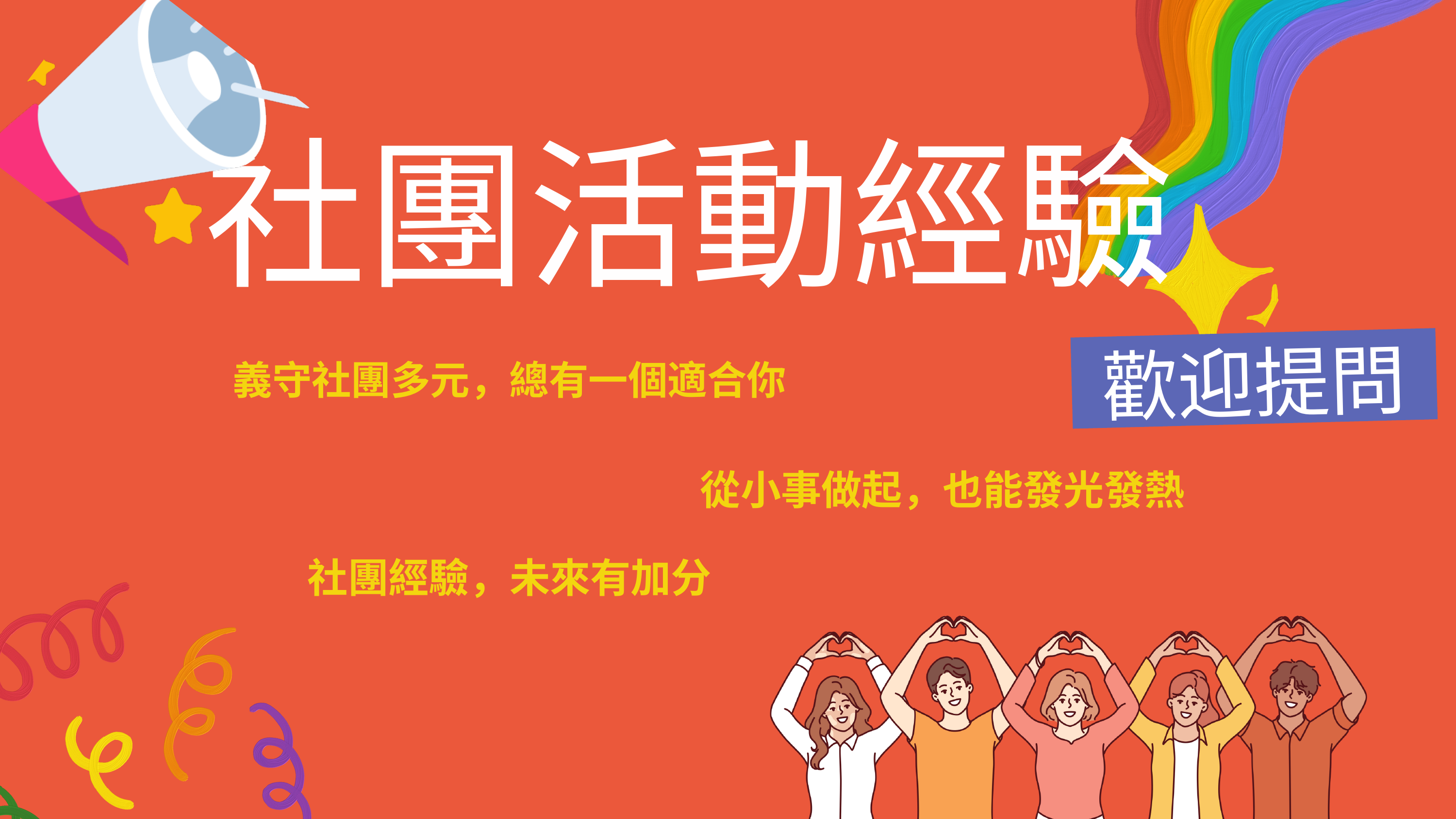

社團活動經驗

歡迎提問

義守社團多元，總有一個適合你
從小事做起，也能發光發熱
社團經驗，未來有加分